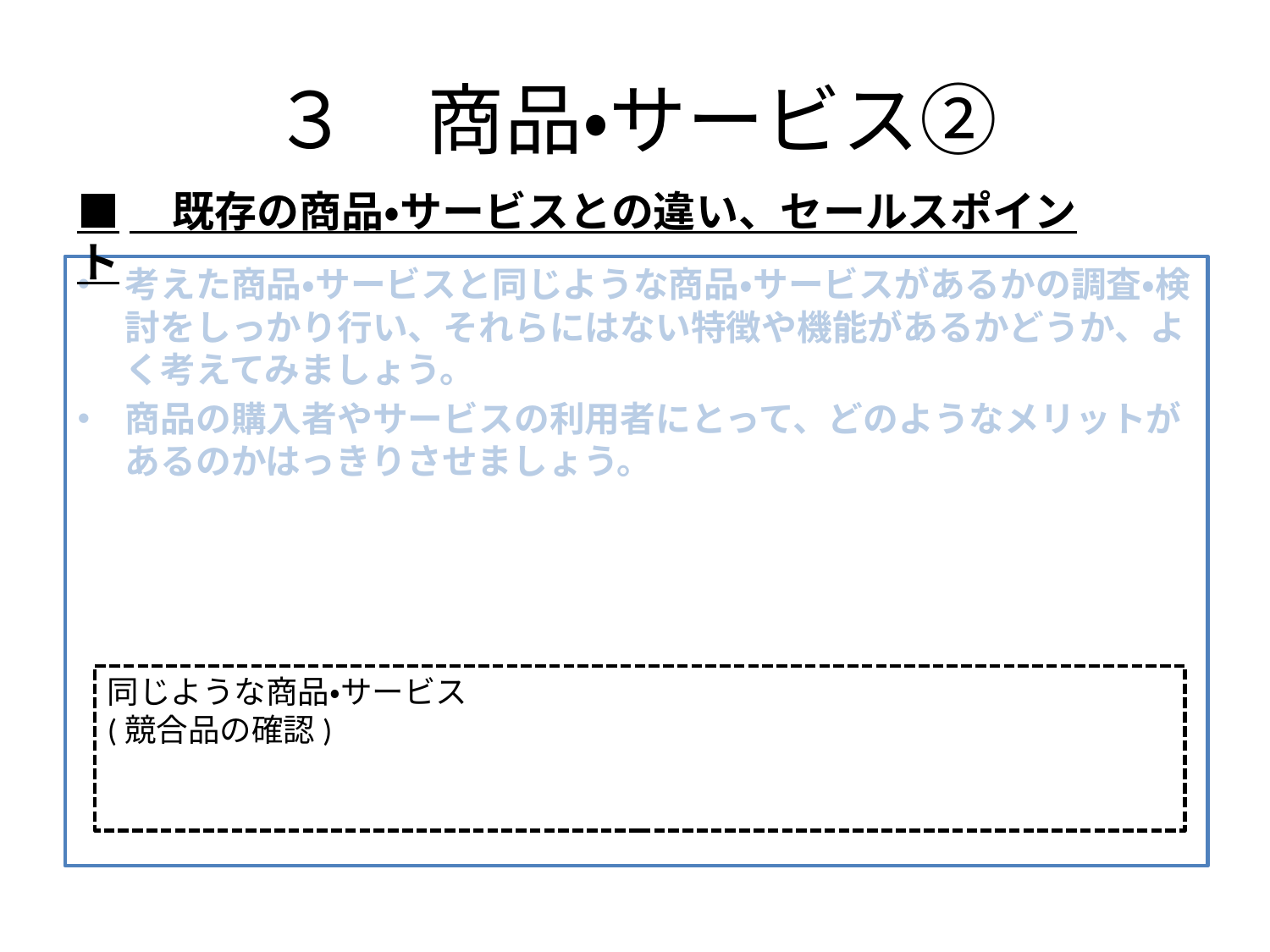

# ３　商品・サービス②
■　既存の商品・サービスとの違い、セールスポイント
考えた商品・サービスと同じような商品・サービスがあるかの調査・検討をしっかり行い、それらにはない特徴や機能があるかどうか、よく考えてみましょう。
商品の購入者やサービスの利用者にとって、どのようなメリットがあるのかはっきりさせましょう。
同じような商品・サービス
(競合品の確認)